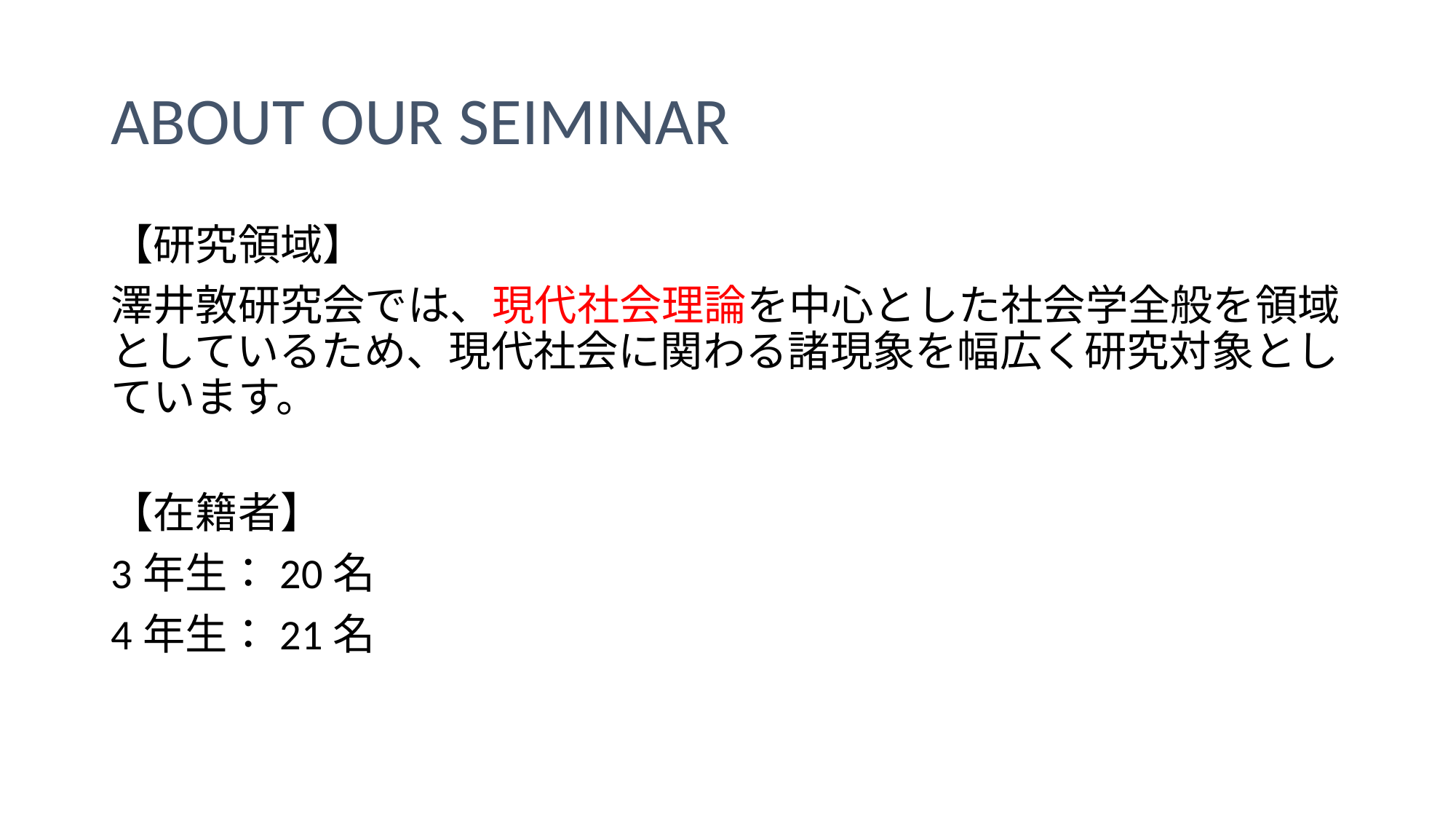

# ABOUT OUR SEIMINAR
【研究領域】
澤井敦研究会では、現代社会理論を中心とした社会学全般を領域としているため、現代社会に関わる諸現象を幅広く研究対象としています。

【在籍者】
3年生：20名
4年生：21名